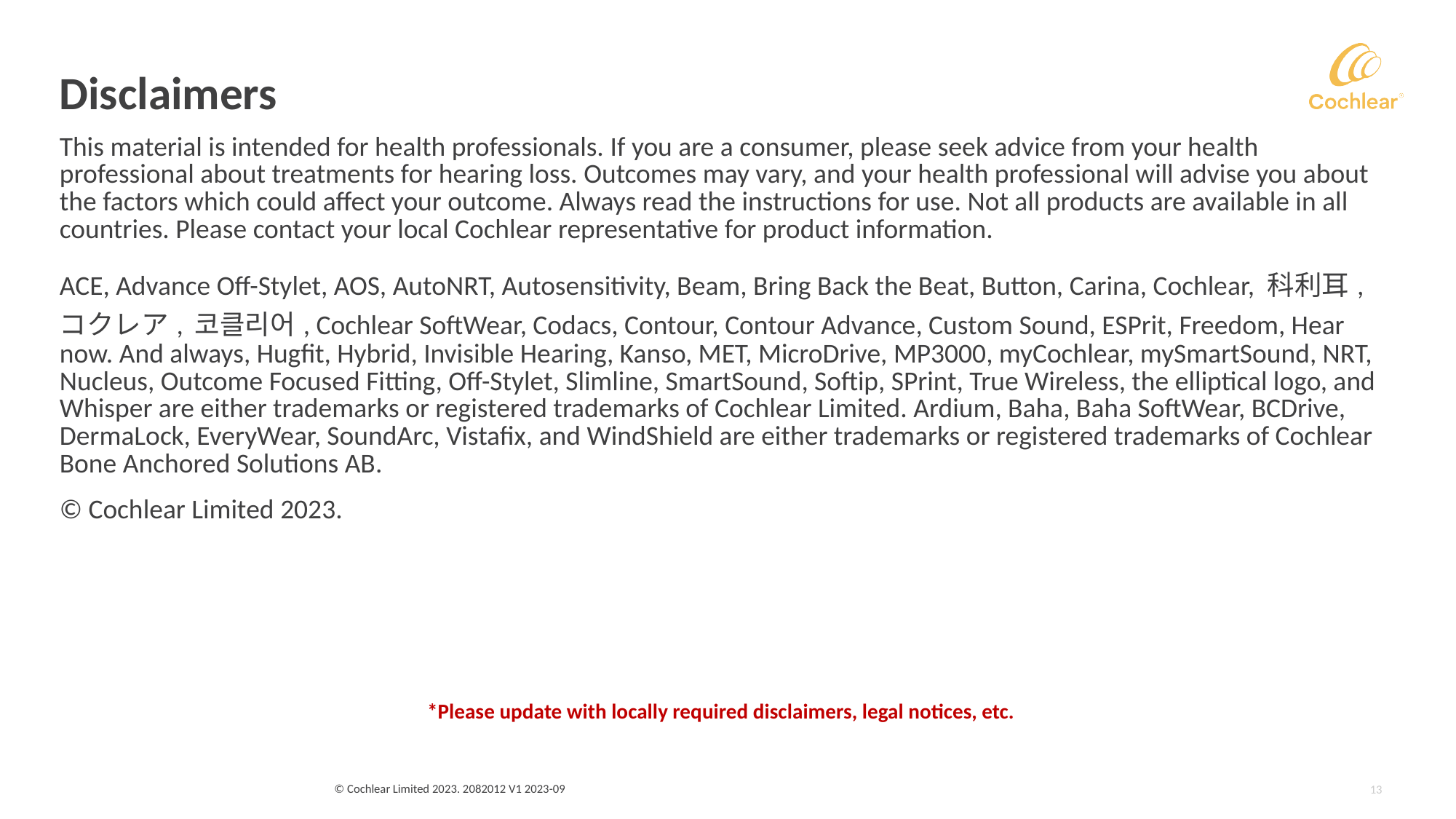

# Disclaimers
This material is intended for health professionals. If you are a consumer, please seek advice from your health professional about treatments for hearing loss. Outcomes may vary, and your health professional will advise you about the factors which could affect your outcome. Always read the instructions for use. Not all products are available in all countries. Please contact your local Cochlear representative for product information.
ACE, Advance Off-Stylet, AOS, AutoNRT, Autosensitivity, Beam, Bring Back the Beat, Button, Carina, Cochlear, 科利耳, コクレア, 코클리어, Cochlear SoftWear, Codacs, Contour, Contour Advance, Custom Sound, ESPrit, Freedom, Hear now. And always, Hugfit, Hybrid, Invisible Hearing, Kanso, MET, MicroDrive, MP3000, myCochlear, mySmartSound, NRT, Nucleus, Outcome Focused Fitting, Off-Stylet, Slimline, SmartSound, Softip, SPrint, True Wireless, the elliptical logo, and Whisper are either trademarks or registered trademarks of Cochlear Limited. Ardium, Baha, Baha SoftWear, BCDrive, DermaLock, EveryWear, SoundArc, Vistafix, and WindShield are either trademarks or registered trademarks of Cochlear Bone Anchored Solutions AB.
© Cochlear Limited 2023.
*Please update with locally required disclaimers, legal notices, etc.
13
© Cochlear Limited 2023. 2082012 V1 2023-09